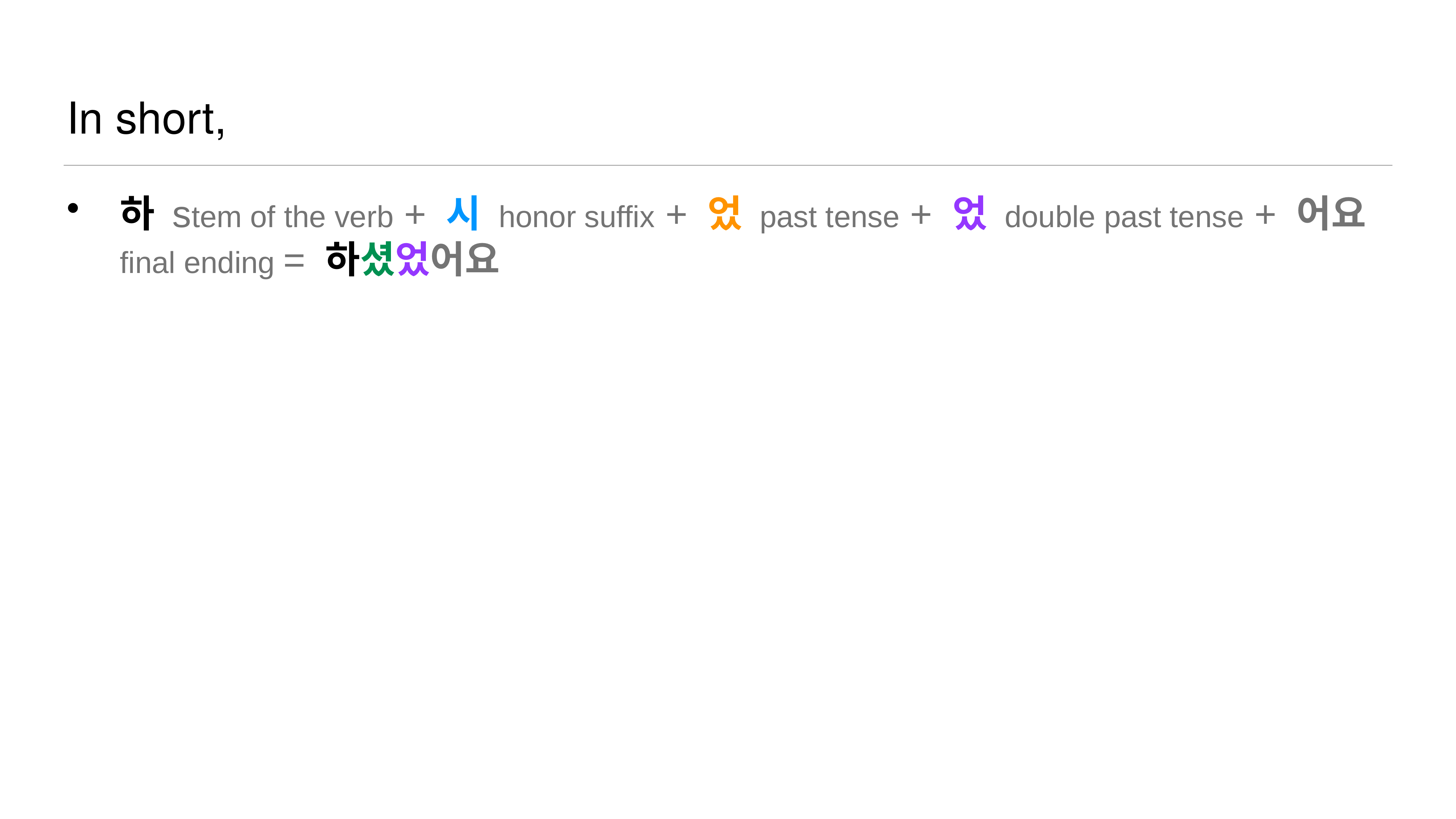

# In short,
하 stem of the verb + 시 honor suffix + 었 past tense + 었 double past tense + 어요 final ending = 하셨었어요